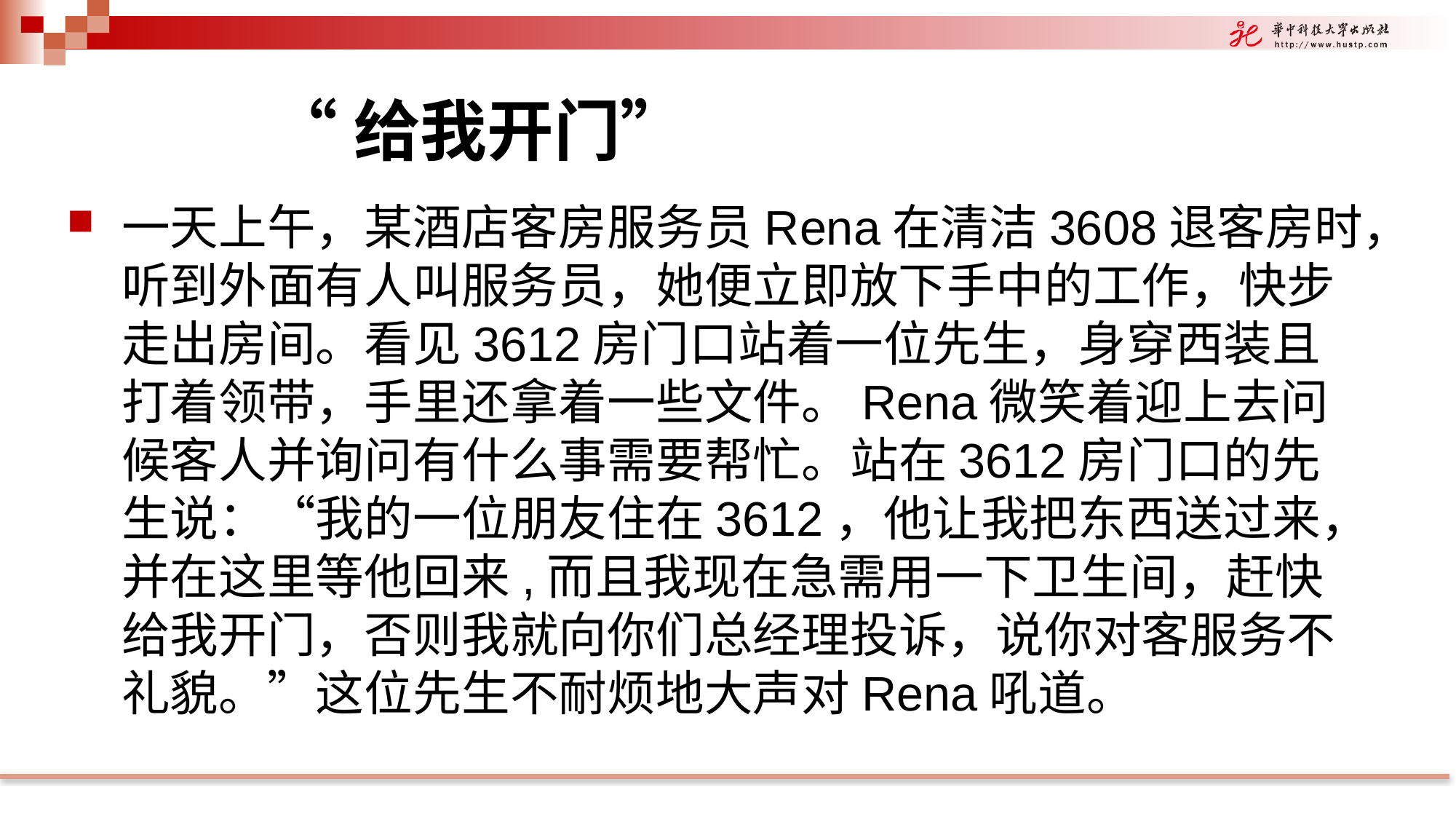

# “给我开门”
一天上午，某酒店客房服务员Rena在清洁3608退客房时，听到外面有人叫服务员，她便立即放下手中的工作，快步走出房间。看见3612房门口站着一位先生，身穿西装且打着领带，手里还拿着一些文件。Rena微笑着迎上去问候客人并询问有什么事需要帮忙。站在3612房门口的先生说：“我的一位朋友住在3612，他让我把东西送过来，并在这里等他回来,而且我现在急需用一下卫生间，赶快给我开门，否则我就向你们总经理投诉，说你对客服务不礼貌。”这位先生不耐烦地大声对Rena吼道。